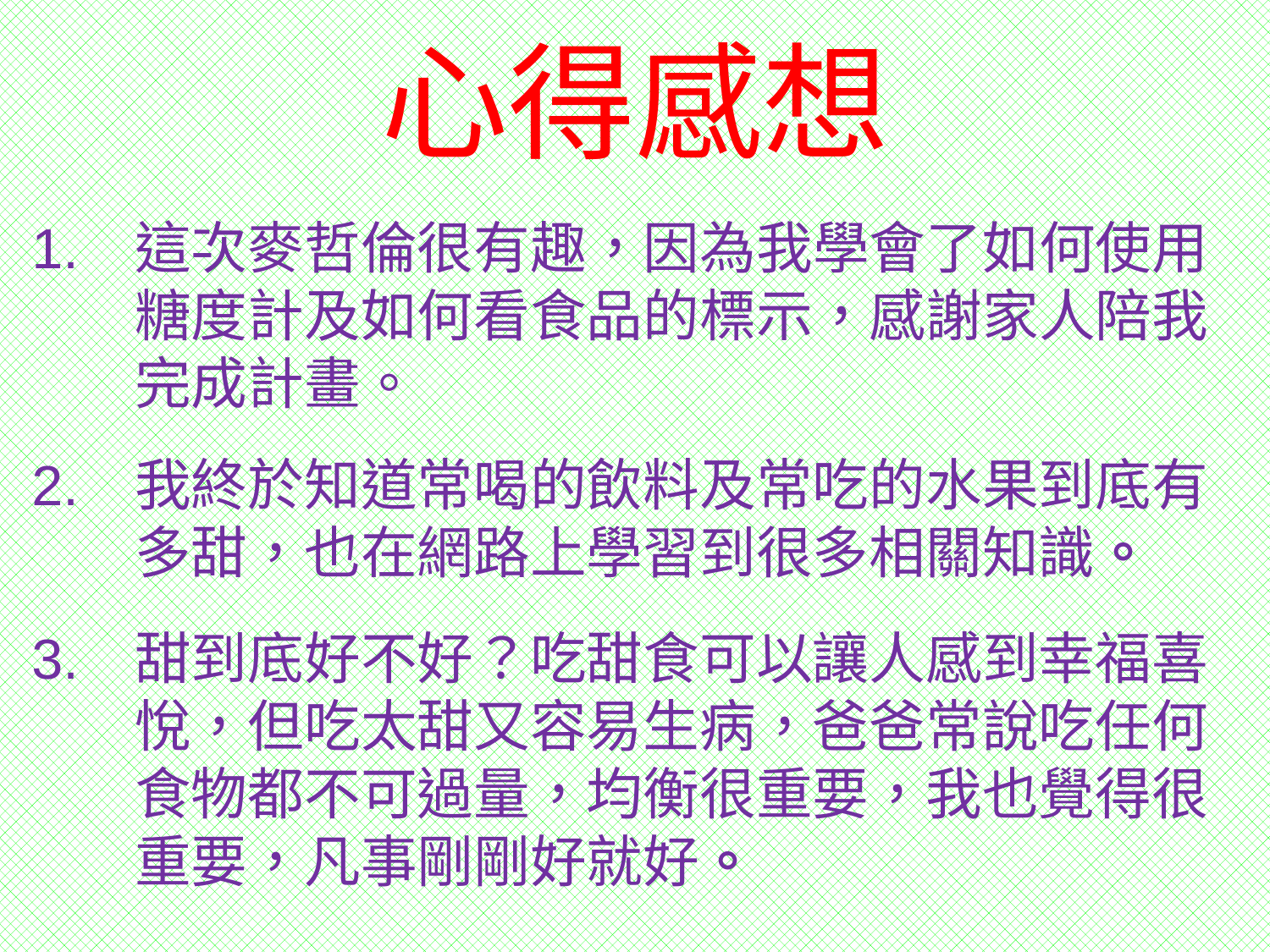

心得感想
#
這次麥哲倫很有趣，因為我學會了如何使用糖度計及如何看食品的標示，感謝家人陪我完成計畫。

我終於知道常喝的飲料及常吃的水果到底有多甜，也在網路上學習到很多相關知識。

甜到底好不好？吃甜食可以讓人感到幸福喜悅，但吃太甜又容易生病，爸爸常說吃任何食物都不可過量，均衡很重要，我也覺得很重要，凡事剛剛好就好。